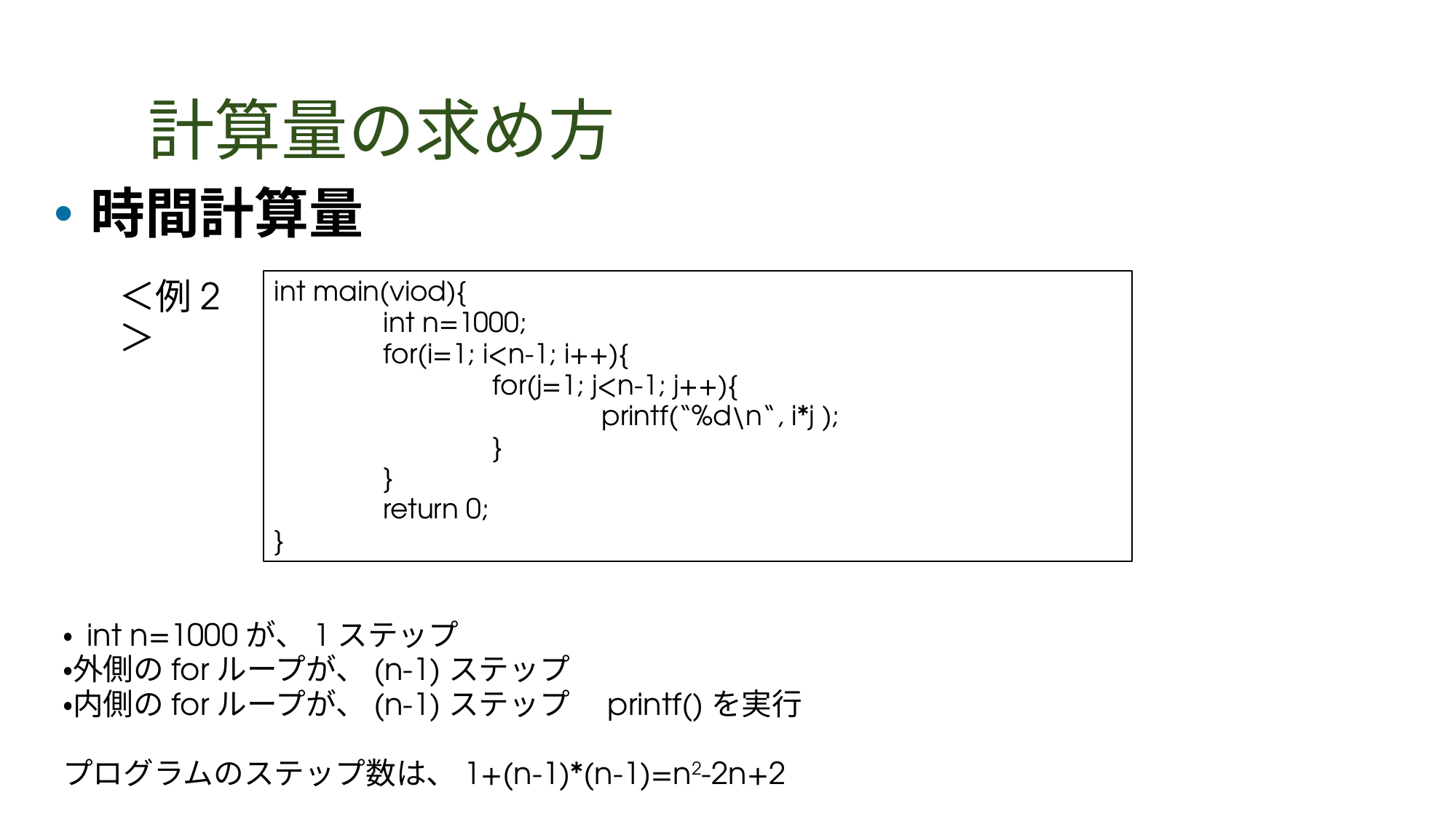

# 計算量の求め方
時間計算量
＜例2＞
int main(viod){
	int n=1000;
	for(i=1; i<n-1; i++){
		for(j=1; j<n-1; j++){
			printf(“%d\n“, i*j );
		}
	}
	return 0;
}
・ int n=1000が、1ステップ
・外側のforループが、(n-1)ステップ
・内側のforループが、(n-1)ステップ　printf()を実行

プログラムのステップ数は、1+(n-1)*(n-1)=n2-2n+2